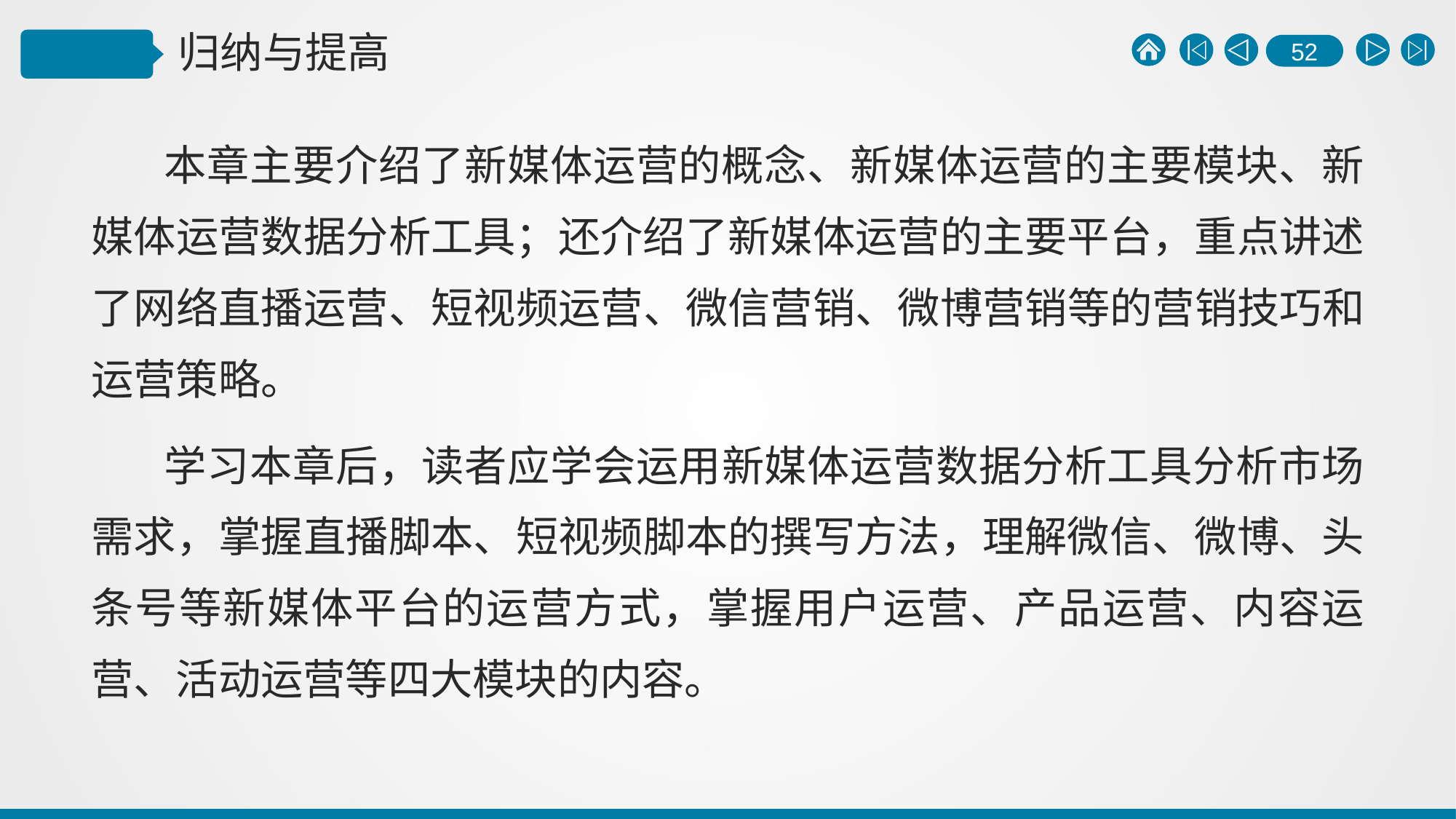

本章主要介绍了新媒体运营的概念、新媒体运营的主要模块、新媒体运营数据分析工具；还介绍了新媒体运营的主要平台，重点讲述了网络直播运营、短视频运营、微信营销、微博营销等的营销技巧和运营策略。
学习本章后，读者应学会运用新媒体运营数据分析工具分析市场需求，掌握直播脚本、短视频脚本的撰写方法，理解微信、微博、头条号等新媒体平台的运营方式，掌握用户运营、产品运营、内容运营、活动运营等四大模块的内容。